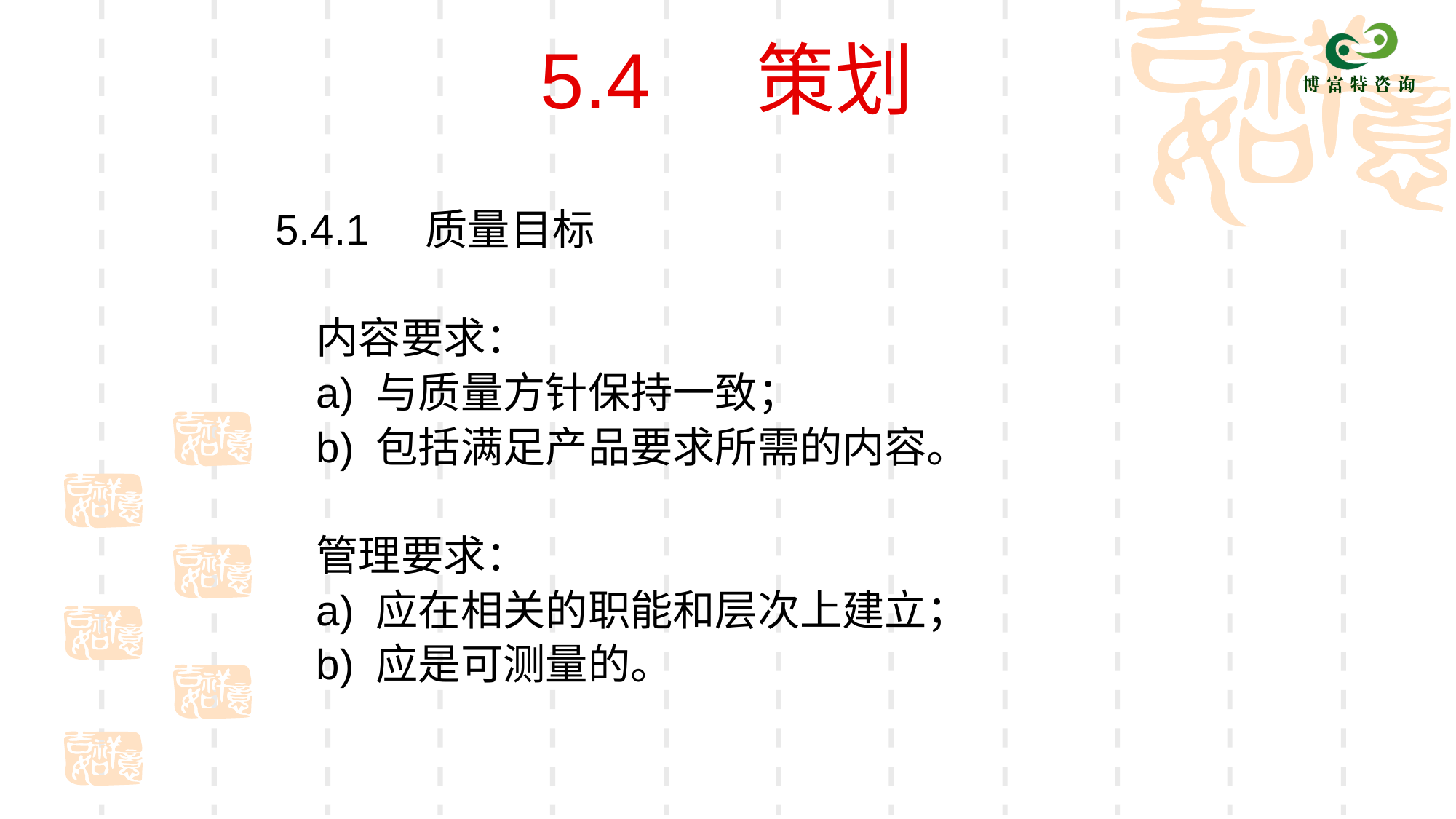

# 5.4    策划
5.4.1	质量目标

	内容要求：
	a) 与质量方针保持一致；
	b) 包括满足产品要求所需的内容。

	管理要求：
	a) 应在相关的职能和层次上建立；
	b) 应是可测量的。